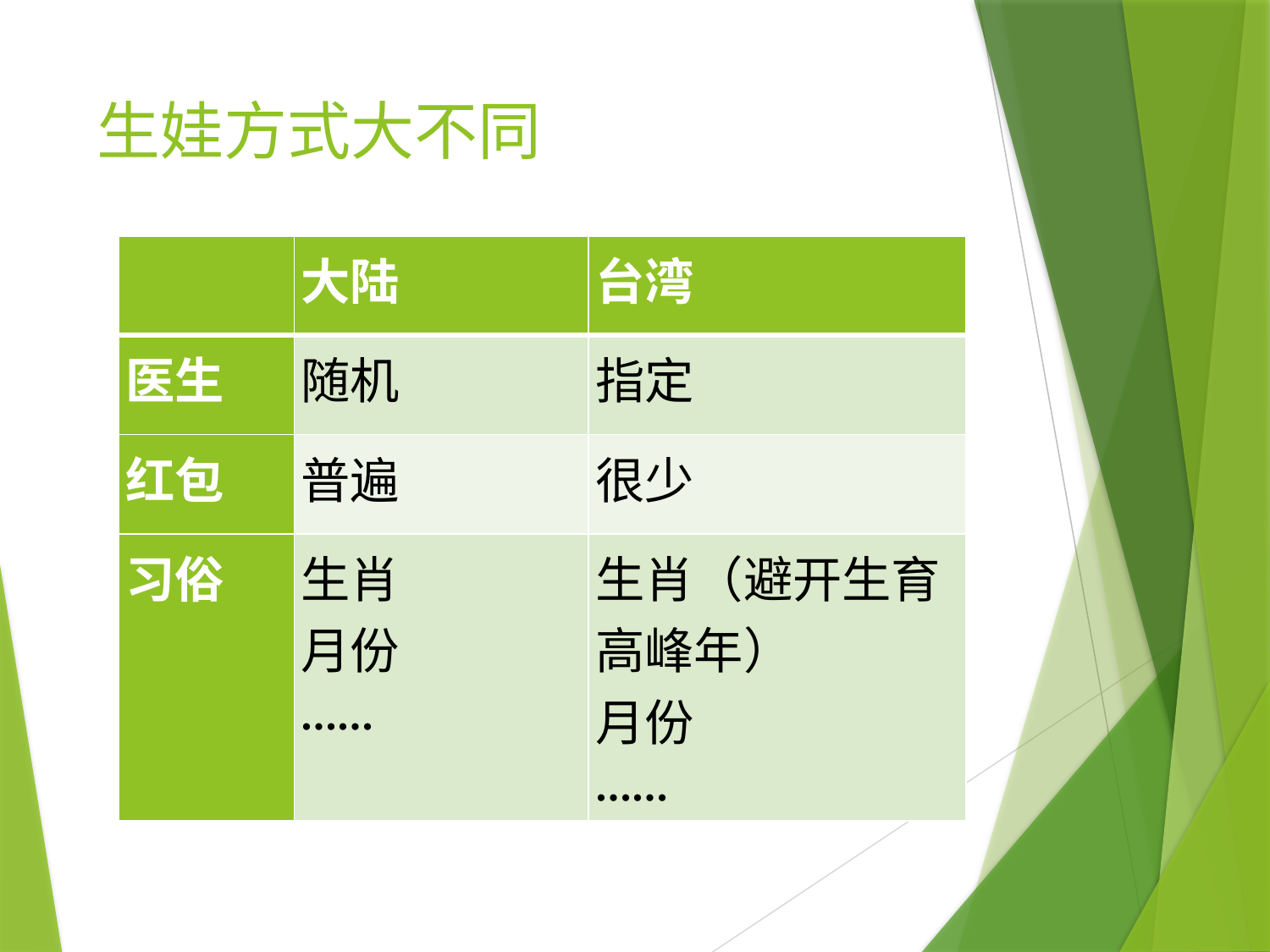

# 生娃方式大不同
|  | 大陆 | 台湾 |
| --- | --- | --- |
| 医生 | 随机 | 指定 |
| 红包 | 普遍 | 很少 |
| 习俗 | 生肖 月份 …… | 生肖（避开生育高峰年） 月份 …… |